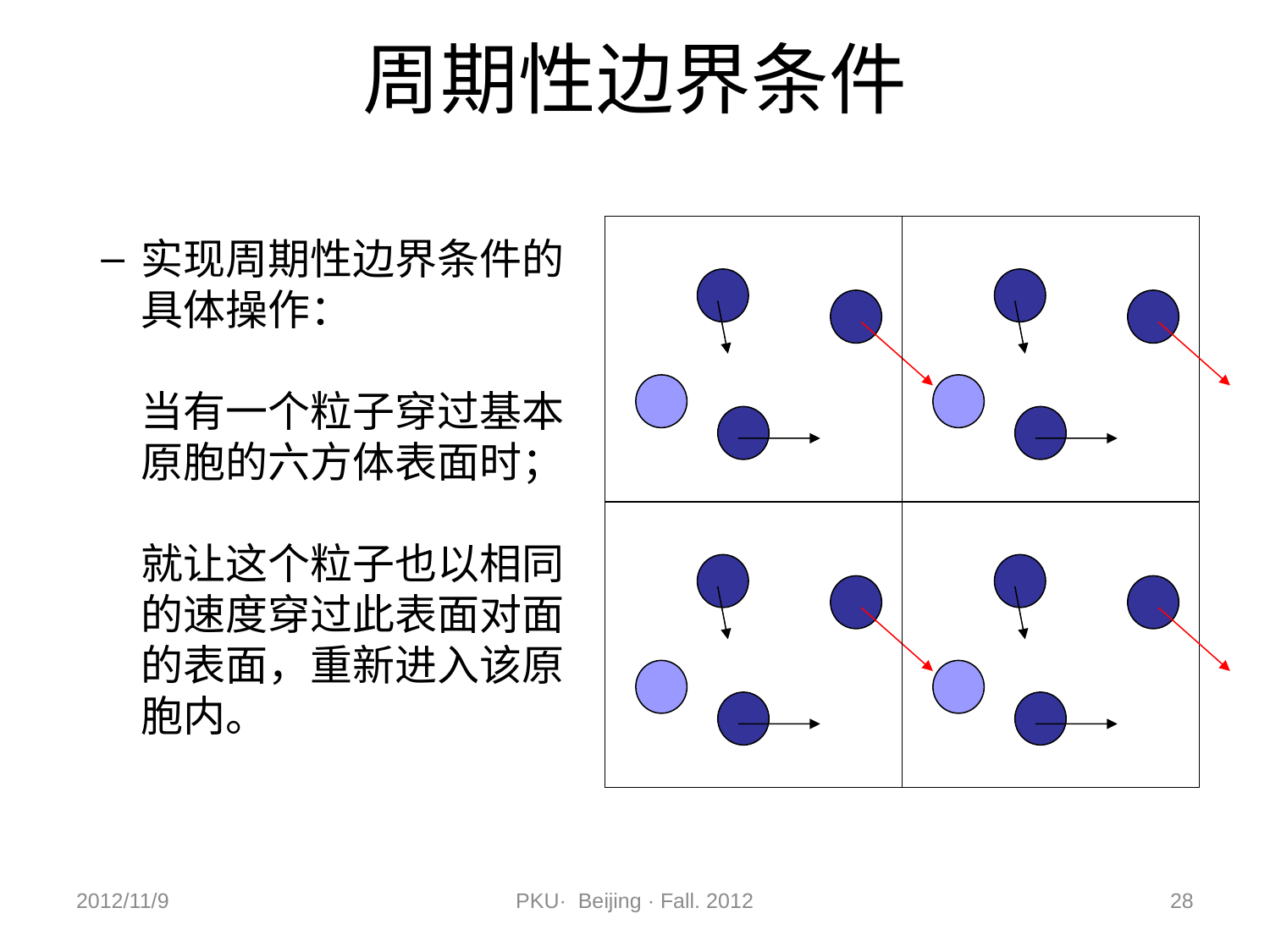

# 周期性边界条件

实现周期性边界条件的具体操作：
当有一个粒子穿过基本原胞的六方体表面时；
就让这个粒子也以相同的速度穿过此表面对面的表面，重新进入该原胞内。
2012/11/9
PKU·  Beijing · Fall. 2012
28